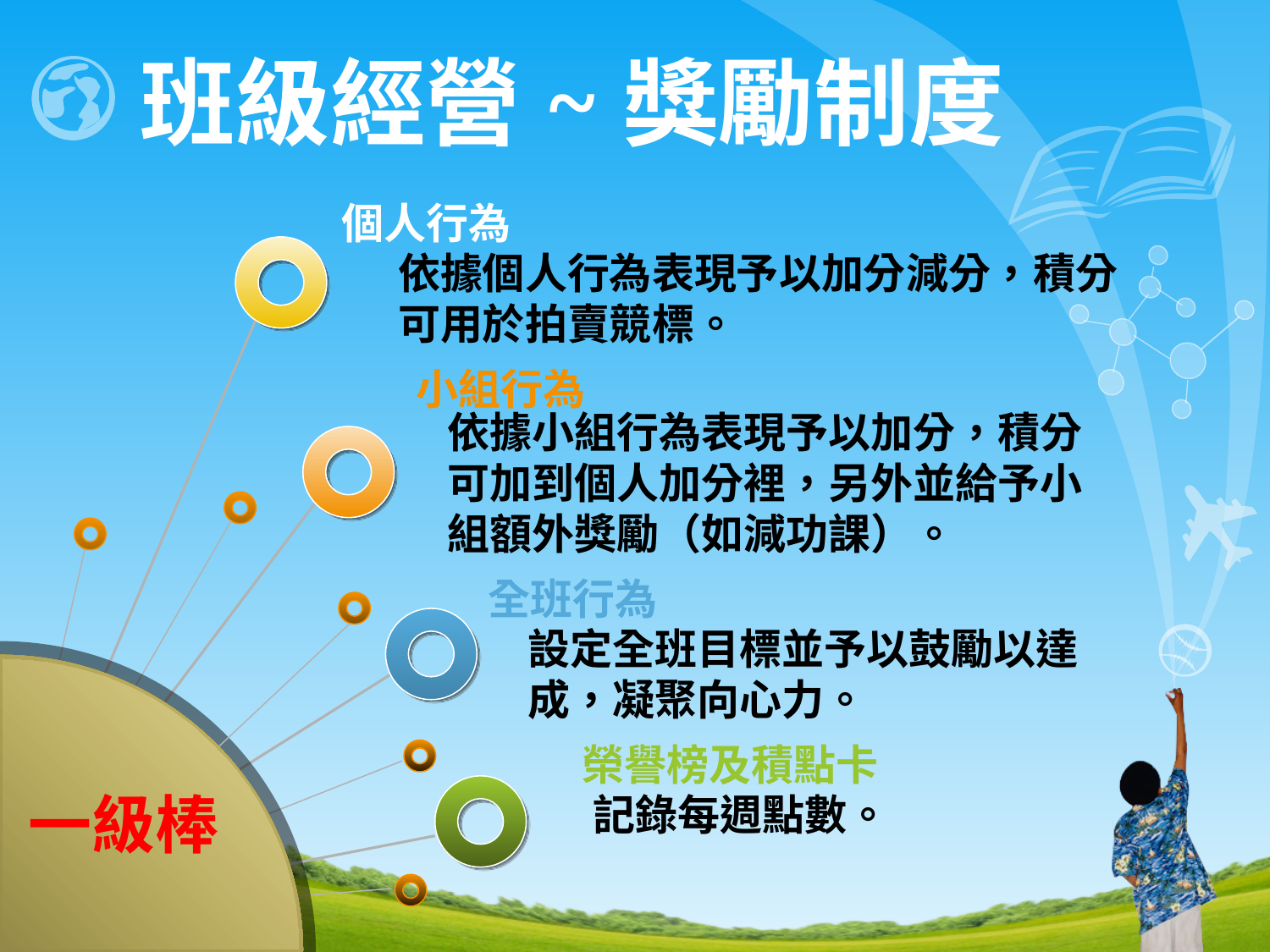

# 班級經營~獎勵制度
個人行為

依據個人行為表現予以加分減分，積分可用於拍賣競標。

小組行為
依據小組行為表現予以加分，積分可加到個人加分裡，另外並給予小組額外獎勵（如減功課）。

全班行為

設定全班目標並予以鼓勵以達成，凝聚向心力。

一級棒

榮譽榜及積點卡

記錄每週點數。

www.themegallery.com